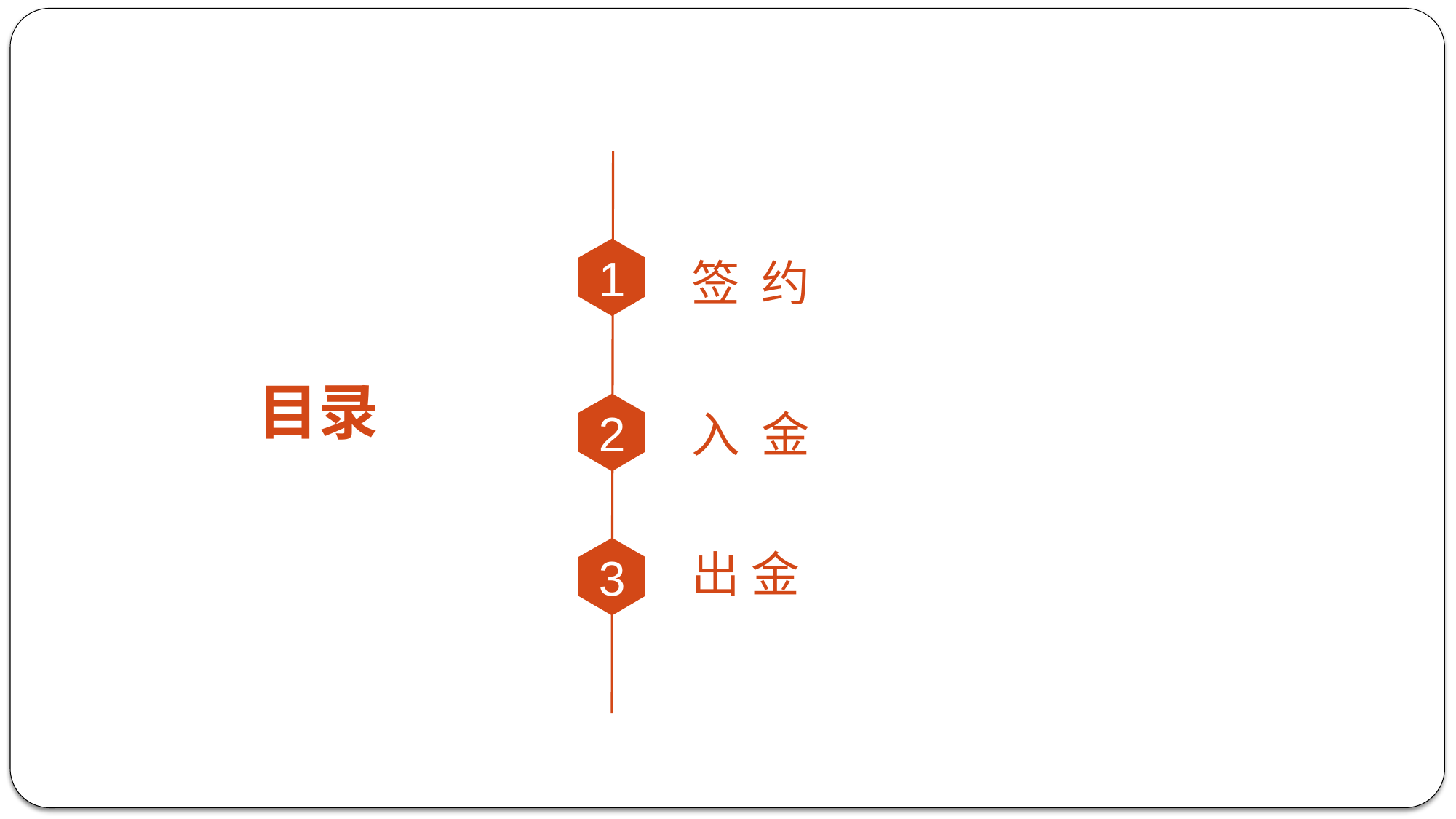

1
签  约
    目录
2
入  金
3
出 金